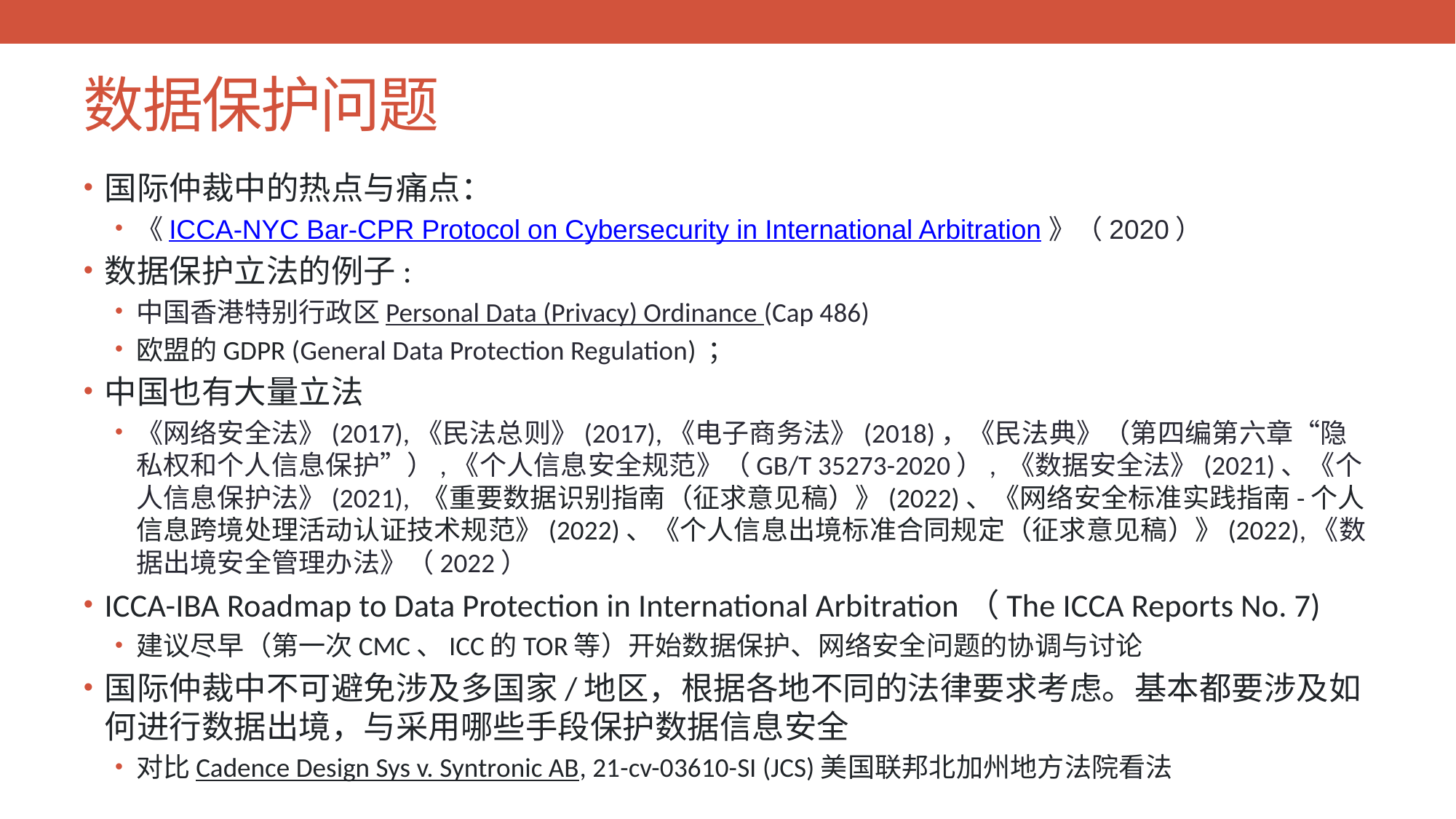

# 数据保护问题
国际仲裁中的热点与痛点：
《ICCA-NYC Bar-CPR Protocol on Cybersecurity in International Arbitration》（2020）
数据保护立法的例子:
中国香港特别行政区Personal Data (Privacy) Ordinance (Cap 486)
欧盟的GDPR (General Data Protection Regulation) ；
中国也有大量立法
《网络安全法》(2017),《民法总则》(2017),《电子商务法》(2018)，《民法典》（第四编第六章“隐私权和个人信息保护”）,《个人信息安全规范》（GB/T 35273-2020）, 《数据安全法》(2021)、《个人信息保护法》(2021), 《重要数据识别指南（征求意见稿）》(2022)、《网络安全标准实践指南-个人信息跨境处理活动认证技术规范》(2022)、《个人信息出境标准合同规定（征求意见稿）》(2022),《数据出境安全管理办法》（2022）
ICCA-IBA Roadmap to Data Protection in International Arbitration（The ICCA Reports No. 7)
建议尽早（第一次CMC、ICC的TOR等）开始数据保护、网络安全问题的协调与讨论
国际仲裁中不可避免涉及多国家/地区，根据各地不同的法律要求考虑。基本都要涉及如何进行数据出境，与采用哪些手段保护数据信息安全
对比Cadence Design Sys v. Syntronic AB, 21-cv-03610-SI (JCS)美国联邦北加州地方法院看法